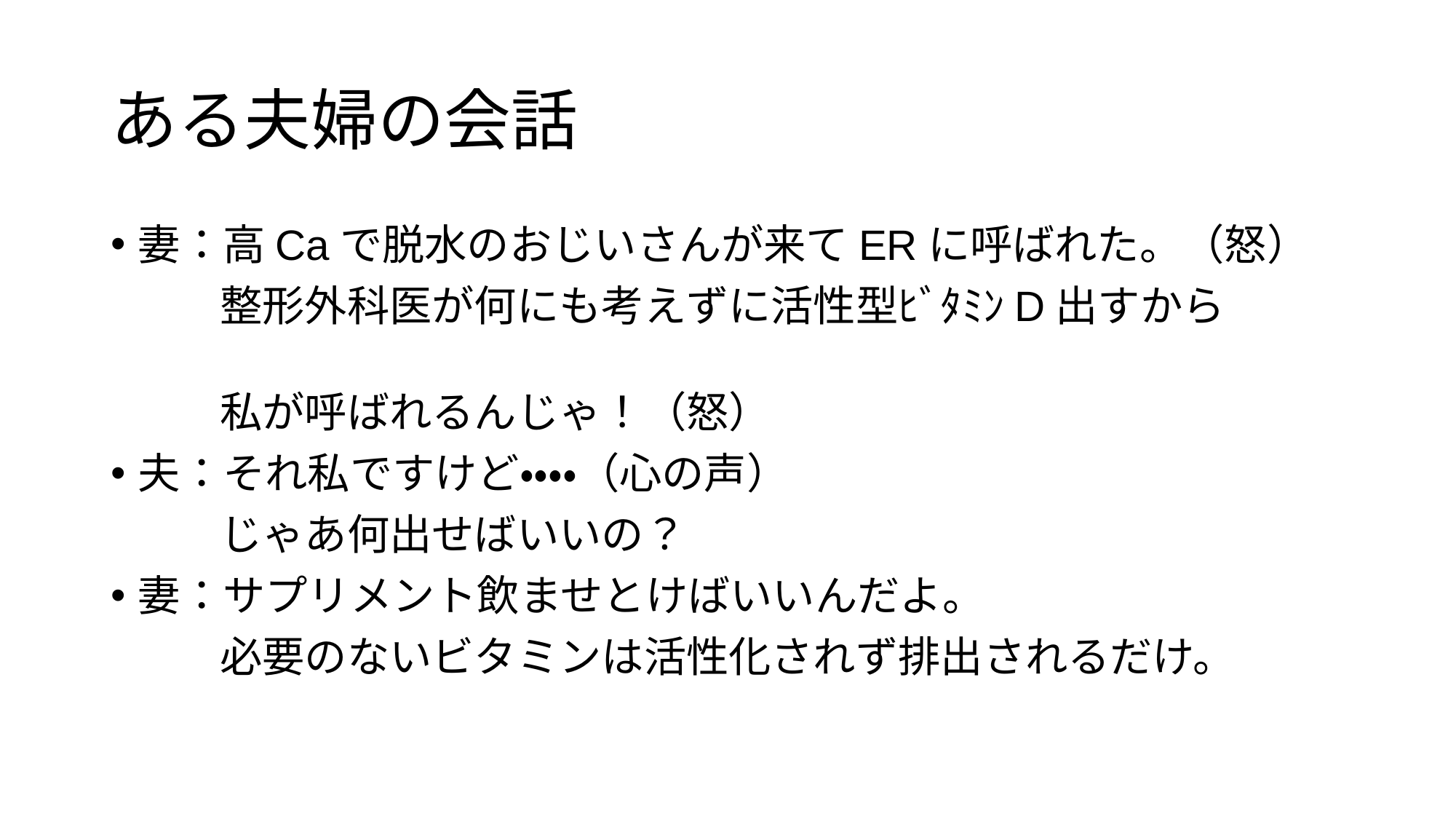

# ある夫婦の会話
妻：高Caで脱水のおじいさんが来てERに呼ばれた。（怒）
	整形外科医が何にも考えずに活性型ﾋﾞﾀﾐﾝD出すから
	私が呼ばれるんじゃ！（怒）
夫：それ私ですけど・・・・（心の声）
	じゃあ何出せばいいの？
妻：サプリメント飲ませとけばいいんだよ。
	必要のないビタミンは活性化されず排出されるだけ。